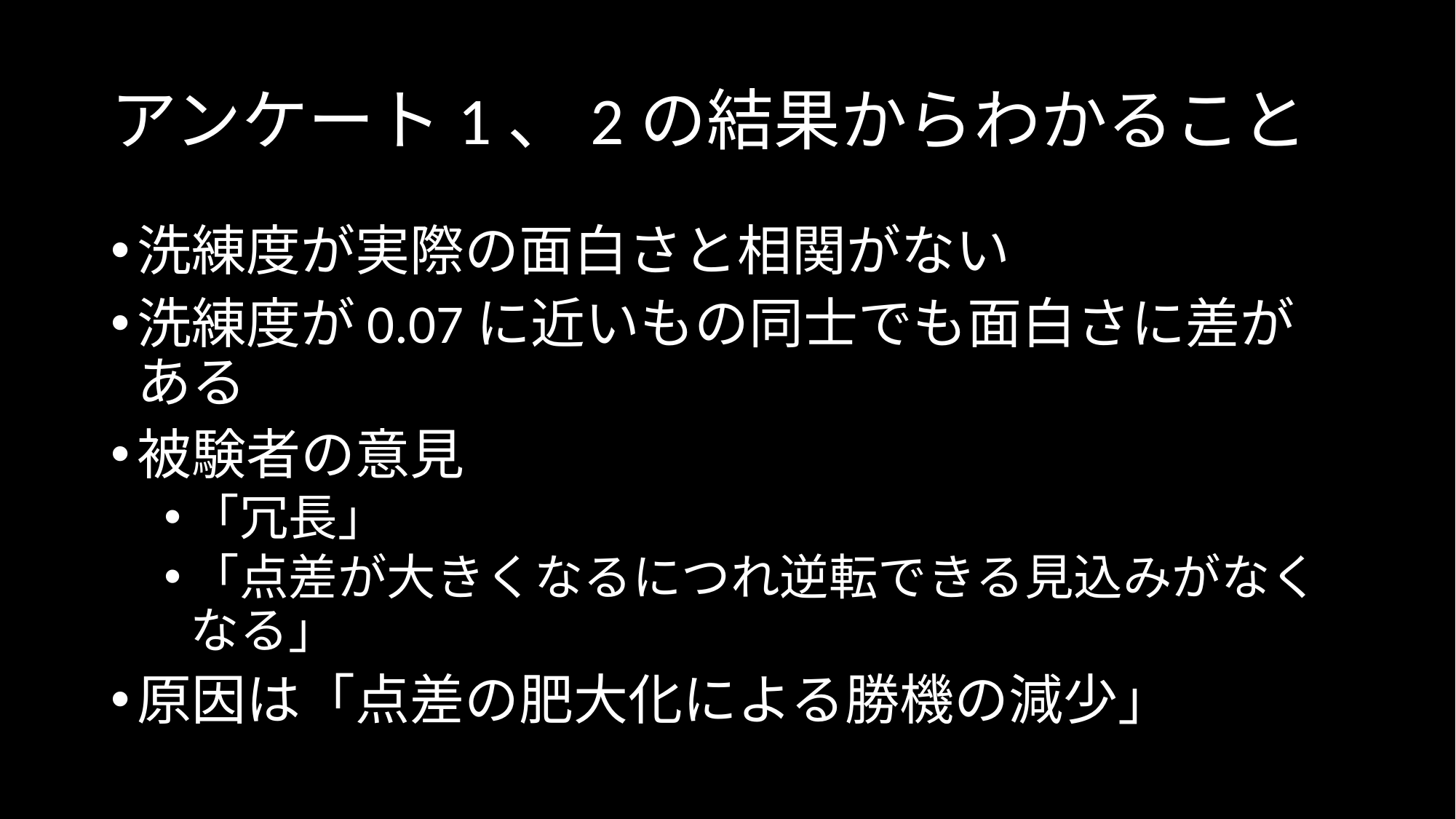

# アンケート1、2の結果からわかること
洗練度が実際の面白さと相関がない
洗練度が0.07に近いもの同士でも面白さに差がある
被験者の意見
「冗長」
「点差が大きくなるにつれ逆転できる見込みがなくなる」
原因は「点差の肥大化による勝機の減少」